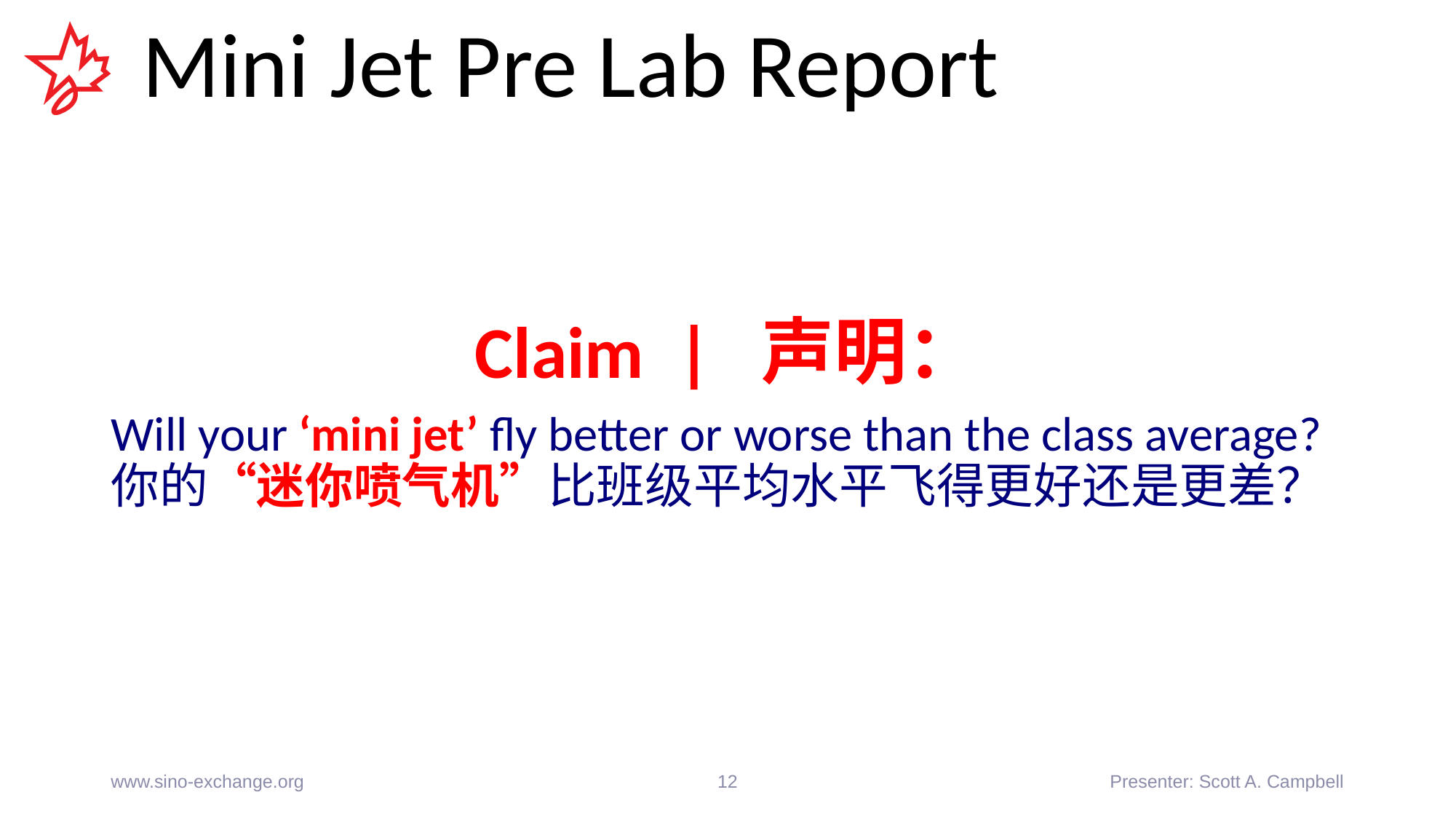

# Mini Jet Pre Lab Report
Claim  |  声明：
Will your ‘mini jet’ fly better or worse than the class average?
你的“迷你喷气机”比班级平均水平飞得更好还是更差？
www.sino-exchange.org
12
Presenter: Scott A. Campbell